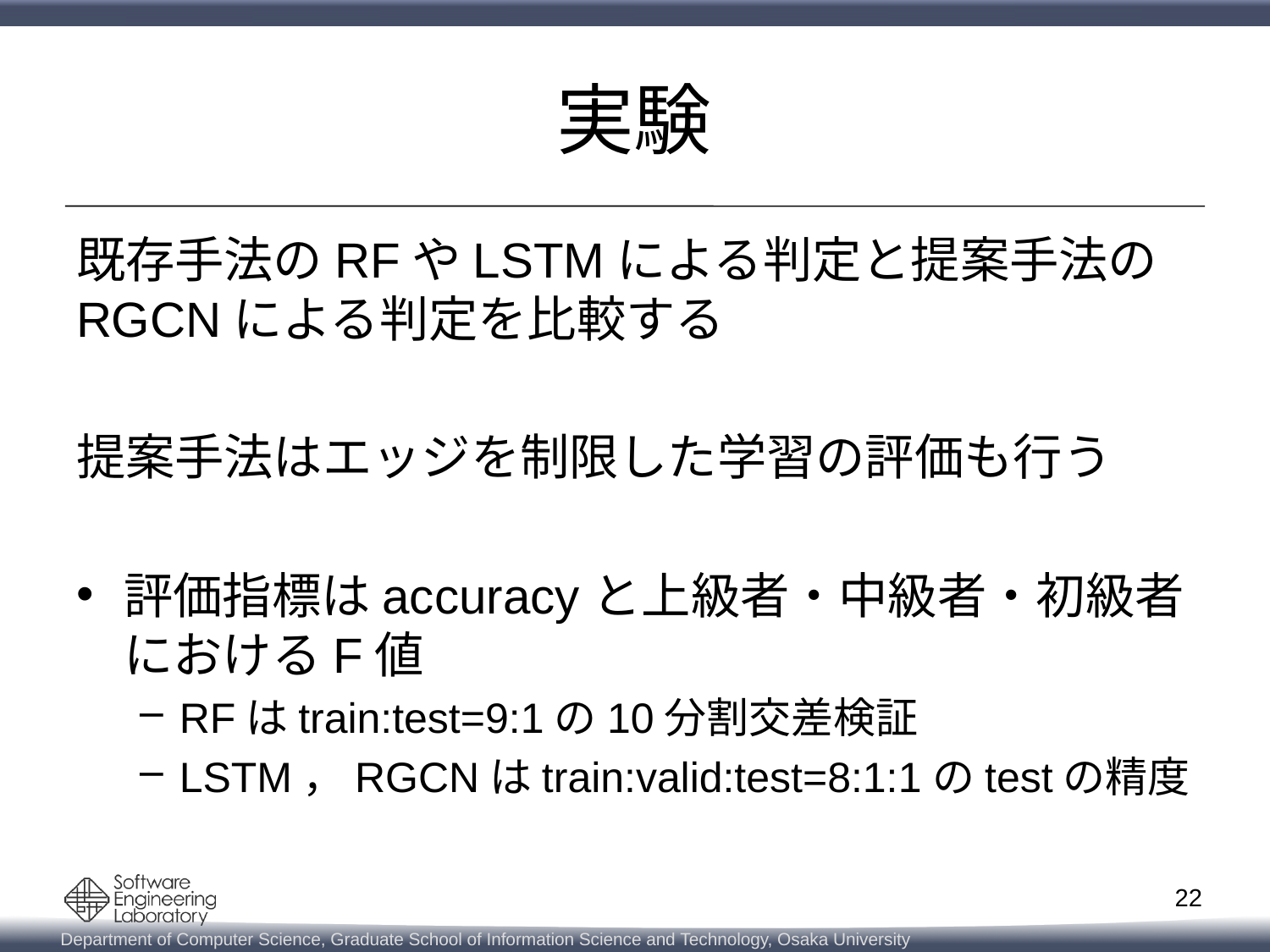

# 実験
既存手法のRFやLSTMによる判定と提案手法のRGCNによる判定を比較する

提案手法はエッジを制限した学習の評価も行う

評価指標はaccuracyと上級者・中級者・初級者におけるF値
RFはtrain:test=9:1の10分割交差検証
LSTM，RGCNはtrain:valid:test=8:1:1のtestの精度

22